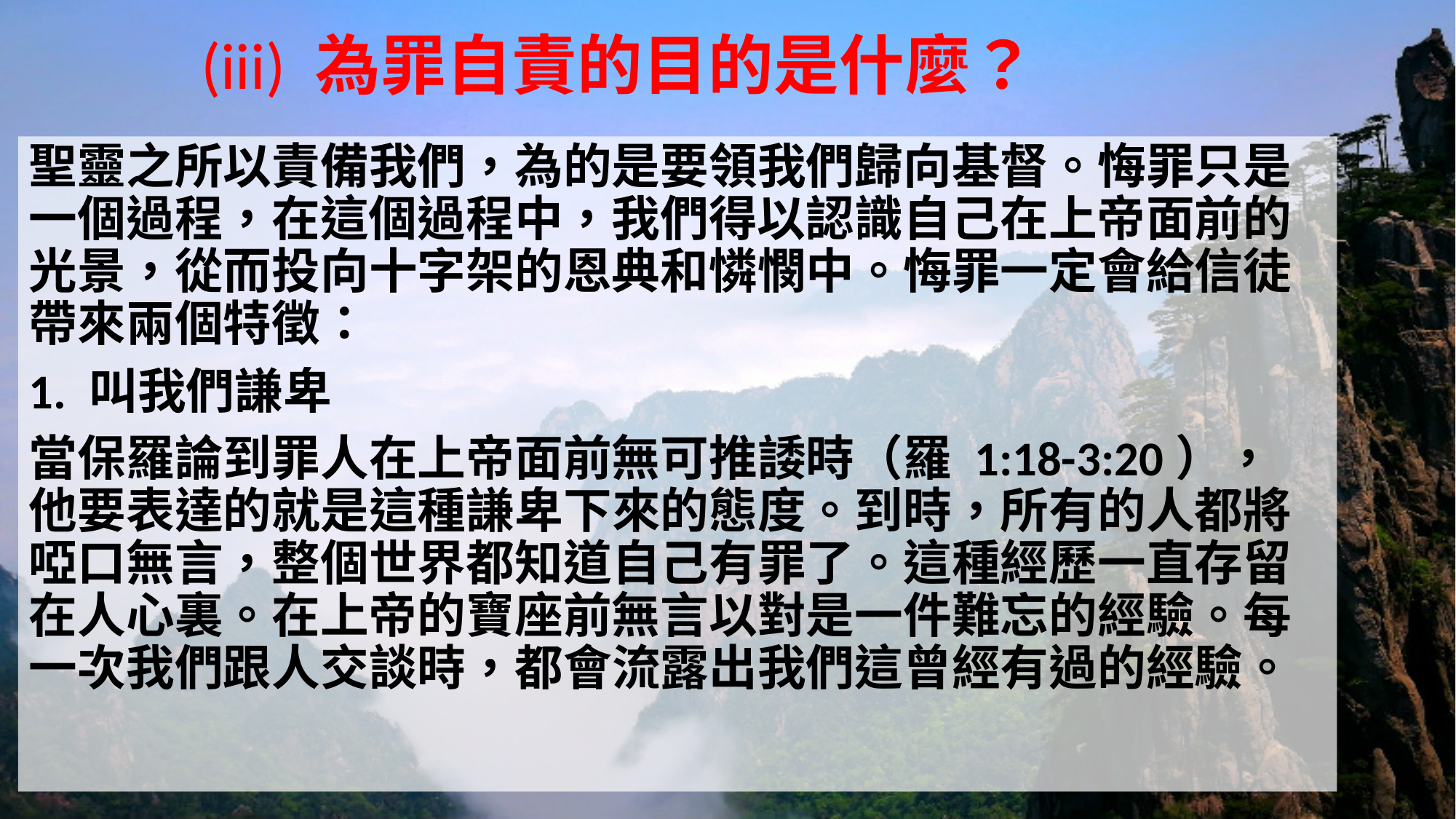

# (iii) 為罪自責的目的是什麼？
聖靈之所以責備我們，為的是要領我們歸向基督。悔罪只是一個過程，在這個過程中，我們得以認識自己在上帝面前的光景，從而投向十字架的恩典和憐憫中。悔罪一定會給信徒帶來兩個特徵：
1. 叫我們謙卑
當保羅論到罪人在上帝面前無可推諉時（羅 1:18-3:20）， 他要表達的就是這種謙卑下來的態度。到時，所有的人都將啞口無言，整個世界都知道自己有罪了。這種經歷一直存留在人心裏。在上帝的寶座前無言以對是一件難忘的經驗。每一次我們跟人交談時，都會流露出我們這曾經有過的經驗。